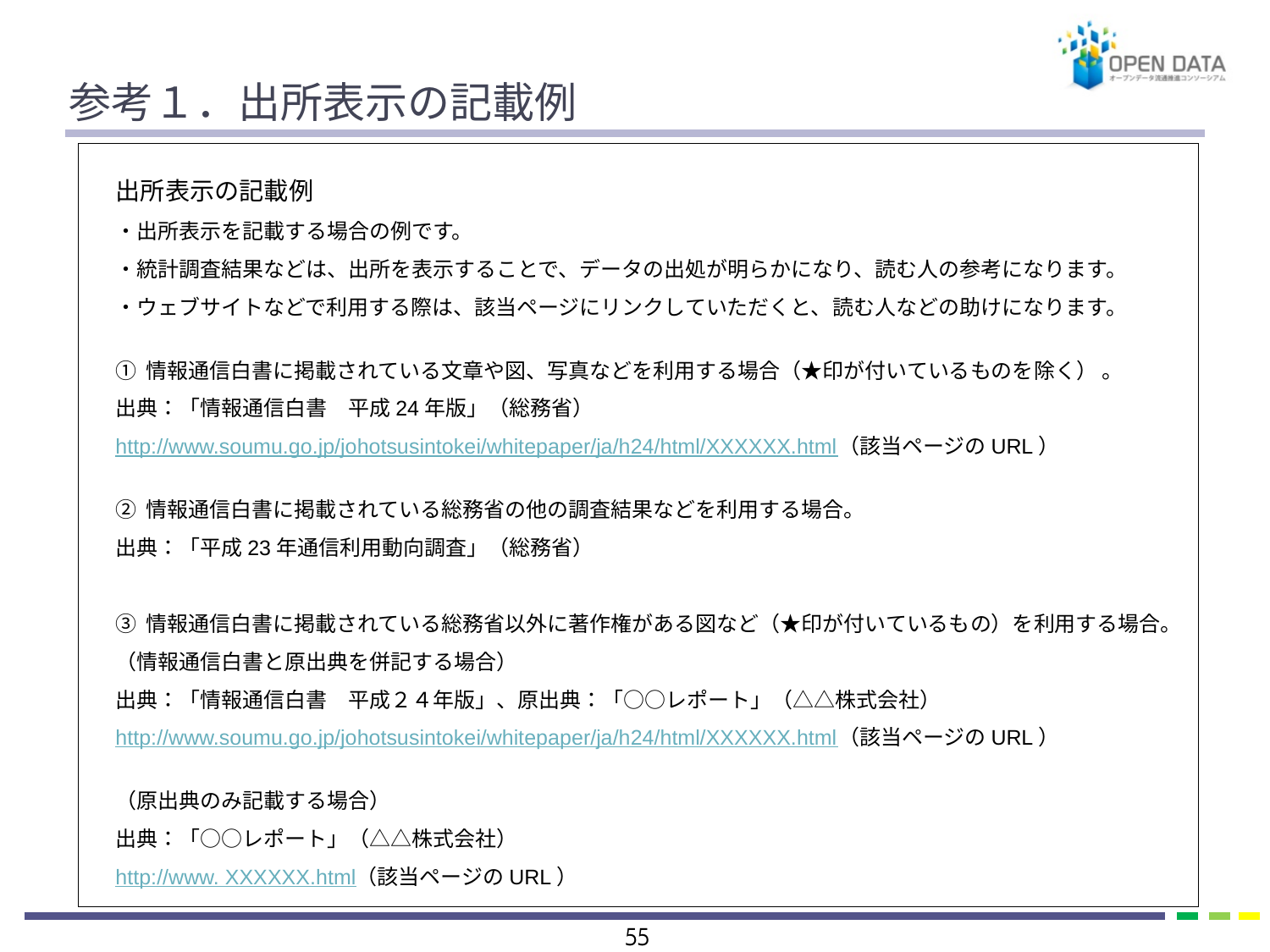

# 参考１．出所表示の記載例
出所表示の記載例
・出所表示を記載する場合の例です。
・統計調査結果などは、出所を表示することで、データの出処が明らかになり、読む人の参考になります。
・ウェブサイトなどで利用する際は、該当ページにリンクしていただくと、読む人などの助けになります。

① 情報通信白書に掲載されている文章や図、写真などを利用する場合（★印が付いているものを除く） 。
出典：「情報通信白書　平成24年版」（総務省）
http://www.soumu.go.jp/johotsusintokei/whitepaper/ja/h24/html/XXXXXX.html（該当ページのURL）

② 情報通信白書に掲載されている総務省の他の調査結果などを利用する場合。
出典：「平成23年通信利用動向調査」（総務省）

③ 情報通信白書に掲載されている総務省以外に著作権がある図など（★印が付いているもの）を利用する場合。
（情報通信白書と原出典を併記する場合）
出典：「情報通信白書　平成２４年版」、原出典：「○○レポート」（△△株式会社）
http://www.soumu.go.jp/johotsusintokei/whitepaper/ja/h24/html/XXXXXX.html（該当ページのURL）

（原出典のみ記載する場合）
出典：「○○レポート」（△△株式会社）
http://www. XXXXXX.html（該当ページのURL）
55